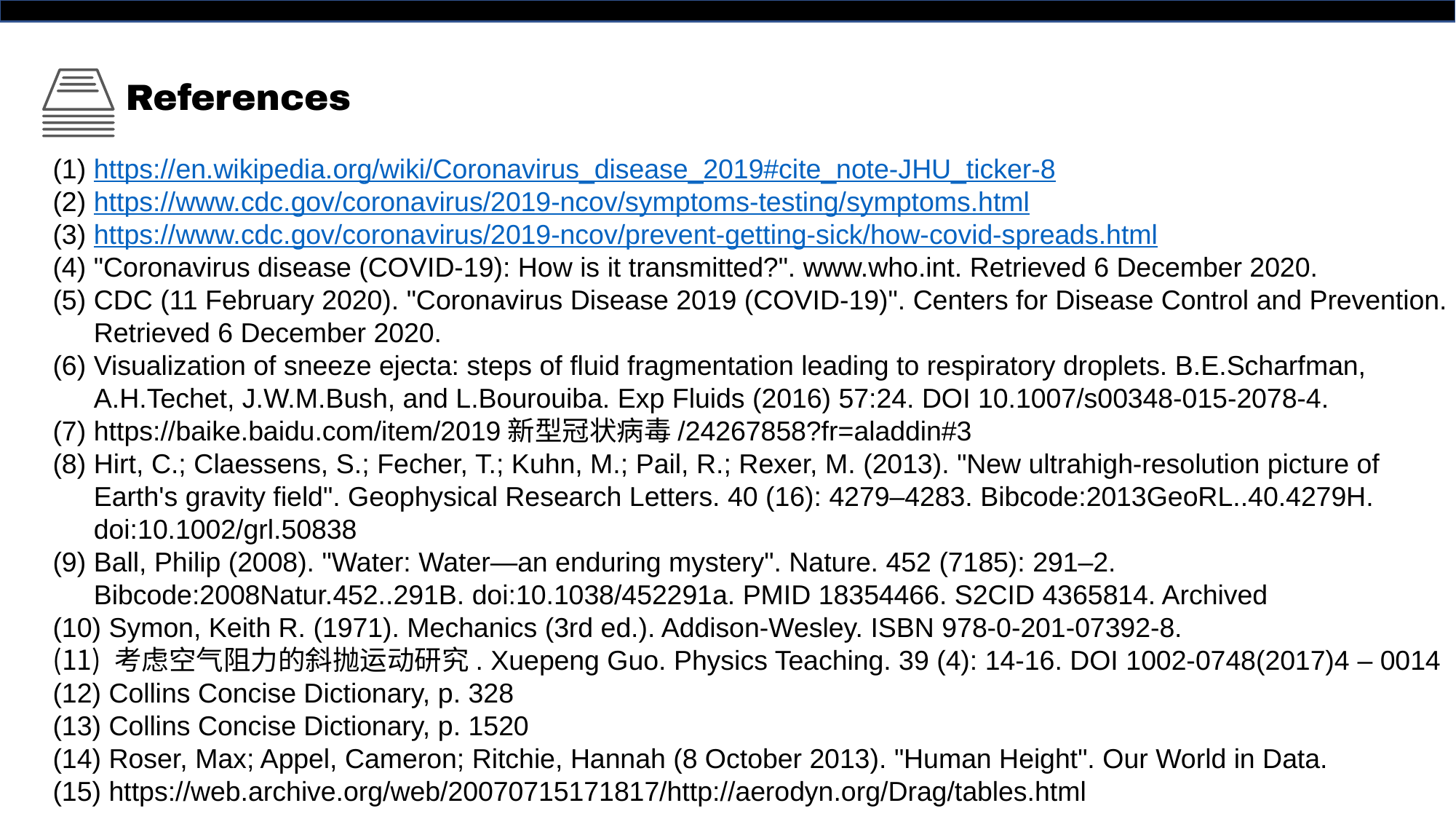

References
https://en.wikipedia.org/wiki/Coronavirus_disease_2019#cite_note-JHU_ticker-8
https://www.cdc.gov/coronavirus/2019-ncov/symptoms-testing/symptoms.html
https://www.cdc.gov/coronavirus/2019-ncov/prevent-getting-sick/how-covid-spreads.html
"Coronavirus disease (COVID-19): How is it transmitted?". www.who.int. Retrieved 6 December 2020.
CDC (11 February 2020). "Coronavirus Disease 2019 (COVID-19)". Centers for Disease Control and Prevention. Retrieved 6 December 2020.
Visualization of sneeze ejecta: steps of fluid fragmentation leading to respiratory droplets. B.E.Scharfman, A.H.Techet, J.W.M.Bush, and L.Bourouiba. Exp Fluids (2016) 57:24. DOI 10.1007/s00348-015-2078-4.
https://baike.baidu.com/item/2019新型冠状病毒/24267858?fr=aladdin#3
Hirt, C.; Claessens, S.; Fecher, T.; Kuhn, M.; Pail, R.; Rexer, M. (2013). "New ultrahigh-resolution picture of Earth's gravity field". Geophysical Research Letters. 40 (16): 4279–4283. Bibcode:2013GeoRL..40.4279H. doi:10.1002/grl.50838
Ball, Philip (2008). "Water: Water—an enduring mystery". Nature. 452 (7185): 291–2. Bibcode:2008Natur.452..291B. doi:10.1038/452291a. PMID 18354466. S2CID 4365814. Archived
 Symon, Keith R. (1971). Mechanics (3rd ed.). Addison-Wesley. ISBN 978-0-201-07392-8.
 考虑空气阻力的斜抛运动研究. Xuepeng Guo. Physics Teaching. 39 (4): 14-16. DOI 1002-0748(2017)4 – 0014
 Collins Concise Dictionary, p. 328
 Collins Concise Dictionary, p. 1520
 Roser, Max; Appel, Cameron; Ritchie, Hannah (8 October 2013). "Human Height". Our World in Data.
 https://web.archive.org/web/20070715171817/http://aerodyn.org/Drag/tables.html